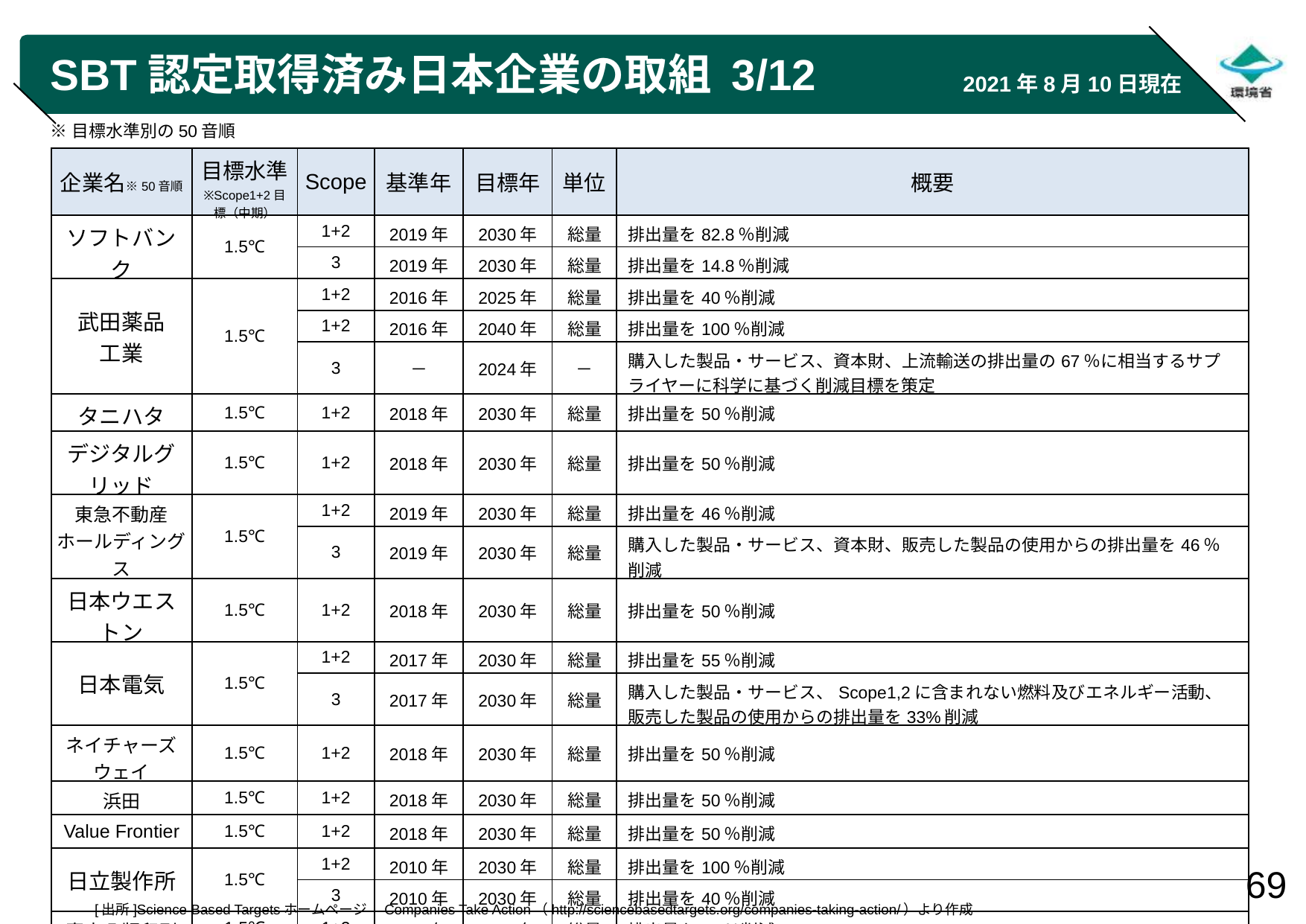

# SBT認定取得済み日本企業の取組 3/12
2021年8月10日現在
※目標水準別の50音順
| 企業名※50音順 | 目標水準 ※Scope1+2目標（中期） | Scope | 基準年 | 目標年 | 単位 | 概要 |
| --- | --- | --- | --- | --- | --- | --- |
| ソフトバンク | 1.5℃ | 1+2 | 2019年 | 2030年 | 総量 | 排出量を82.8％削減 |
|  |  | 3 | 2019年 | 2030年 | 総量 | 排出量を14.8％削減 |
| 武田薬品 工業 | 1.5℃ | 1+2 | 2016年 | 2025年 | 総量 | 排出量を40％削減 |
|  |  | 1+2 | 2016年 | 2040年 | 総量 | 排出量を100％削減 |
|  |  | 3 | － | 2024年 | － | 購入した製品・サービス、資本財、上流輸送の排出量の67％に相当するサプライヤーに科学に基づく削減目標を策定 |
| タニハタ | 1.5℃ | 1+2 | 2018年 | 2030年 | 総量 | 排出量を50％削減 |
| デジタルグリッド | 1.5℃ | 1+2 | 2018年 | 2030年 | 総量 | 排出量を50％削減 |
| 東急不動産 ホールディングス | 1.5℃ | 1+2 | 2019年 | 2030年 | 総量 | 排出量を46％削減 |
|  |  | 3 | 2019年 | 2030年 | 総量 | 購入した製品・サービス、資本財、販売した製品の使用からの排出量を46％削減 |
| 日本ウエストン | 1.5℃ | 1+2 | 2018年 | 2030年 | 総量 | 排出量を50％削減 |
| 日本電気 | 1.5℃ | 1+2 | 2017年 | 2030年 | 総量 | 排出量を55％削減 |
|  |  | 3 | 2017年 | 2030年 | 総量 | 購入した製品・サービス、Scope1,2に含まれない燃料及びエネルギー活動、販売した製品の使用からの排出量を33%削減 |
| ネイチャーズウェイ | 1.5℃ | 1+2 | 2018年 | 2030年 | 総量 | 排出量を50％削減 |
| 浜田 | 1.5℃ | 1+2 | 2018年 | 2030年 | 総量 | 排出量を50％削減 |
| Value Frontier | 1.5℃ | 1+2 | 2018年 | 2030年 | 総量 | 排出量を50％削減 |
| 日立製作所 | 1.5℃ | 1+2 | 2010年 | 2030年 | 総量 | 排出量を100％削減 |
|  |  | 3 | 2010年 | 2030年 | 総量 | 排出量を40％削減 |
| 富士凸版印刷 | 1.5℃ | 1+2 | 2018年 | 2030年 | 総量 | 排出量を50％削減 |
| まち未来製作所 | 1.5℃ | 1+2 | 2018年 | 2030年 | 総量 | 排出量を50％削減 |
[出所]Science Based Targetsホームページ　Companies Take Action（http://sciencebasedtargets.org/companies-taking-action/）より作成